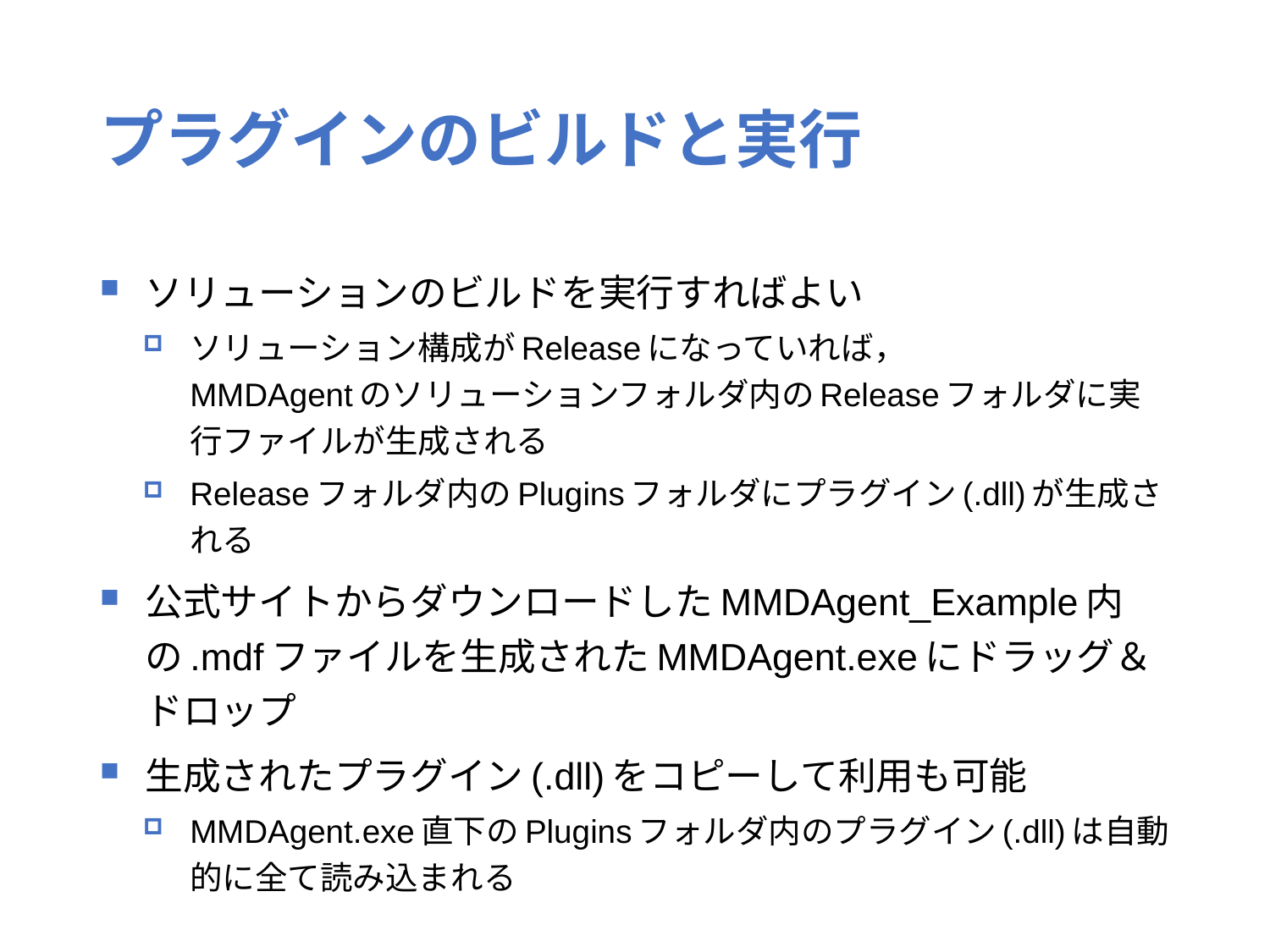

# プラグインのビルドと実行
ソリューションのビルドを実行すればよい
ソリューション構成がReleaseになっていれば，
MMDAgentのソリューションフォルダ内のReleaseフォルダに実行ファイルが生成される
Releaseフォルダ内のPluginsフォルダにプラグイン(.dll)が生成される
公式サイトからダウンロードしたMMDAgent_Example内の.mdfファイルを生成されたMMDAgent.exeにドラッグ＆ドロップ
生成されたプラグイン(.dll)をコピーして利用も可能
MMDAgent.exe直下のPluginsフォルダ内のプラグイン(.dll)は自動的に全て読み込まれる